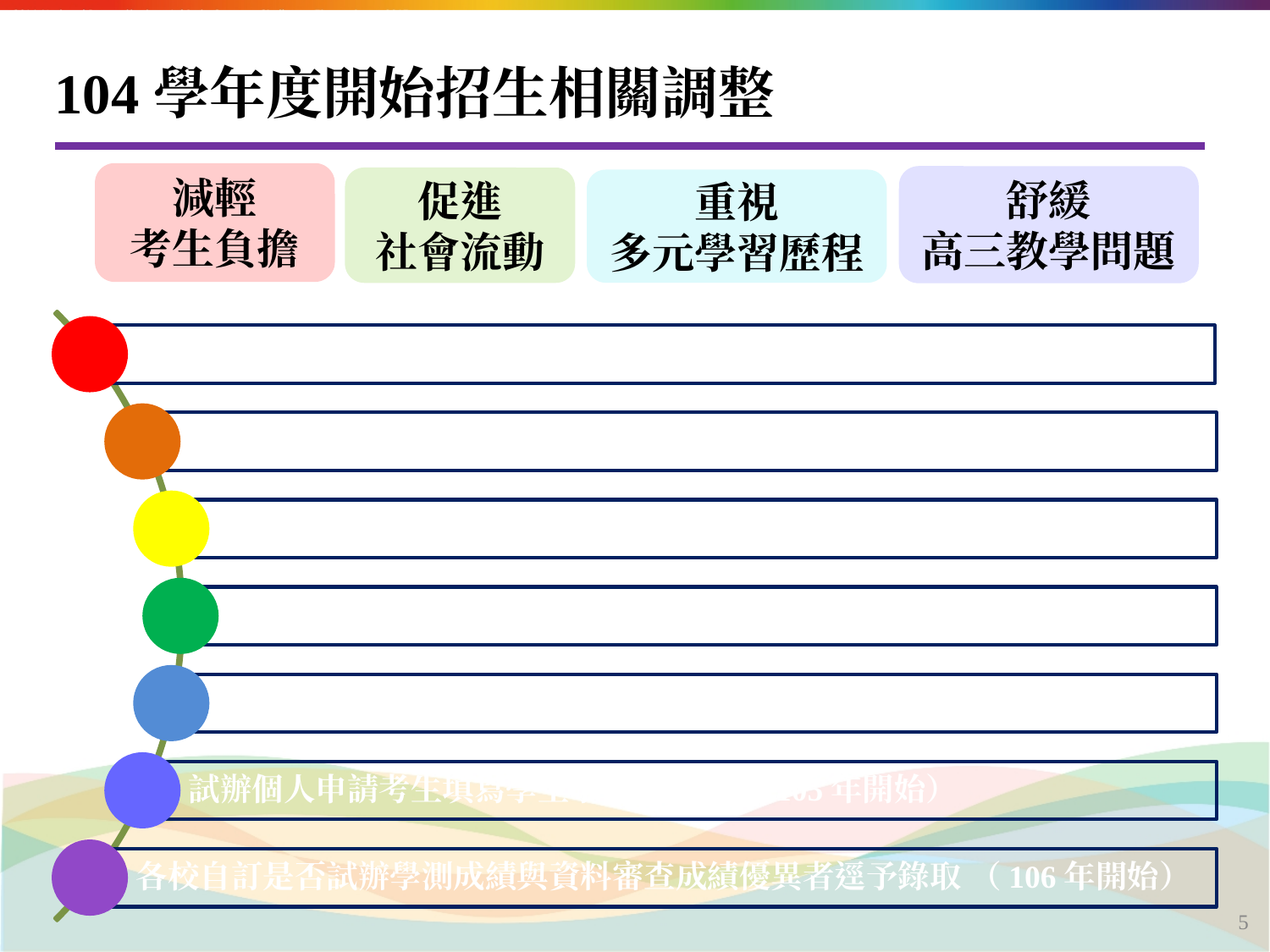

# 104學年度開始招生相關調整
減輕
考生負擔
舒緩
高三教學問題
促進
社會流動
重視
多元學習歷程

考試入學採計指考科目數由3~6科降為3~5科

個人申請管道擴大經濟弱勢生招生名額

試辦特殊選才招生計畫

推動大學線上課程或準大學生先修課程

鼓勵大學成立招生專責單位

試辦個人申請考生填寫學生學習資料表 （105年開始）

各校自訂是否試辦學測成績與資料審查成績優異者逕予錄取 （106年開始）
5